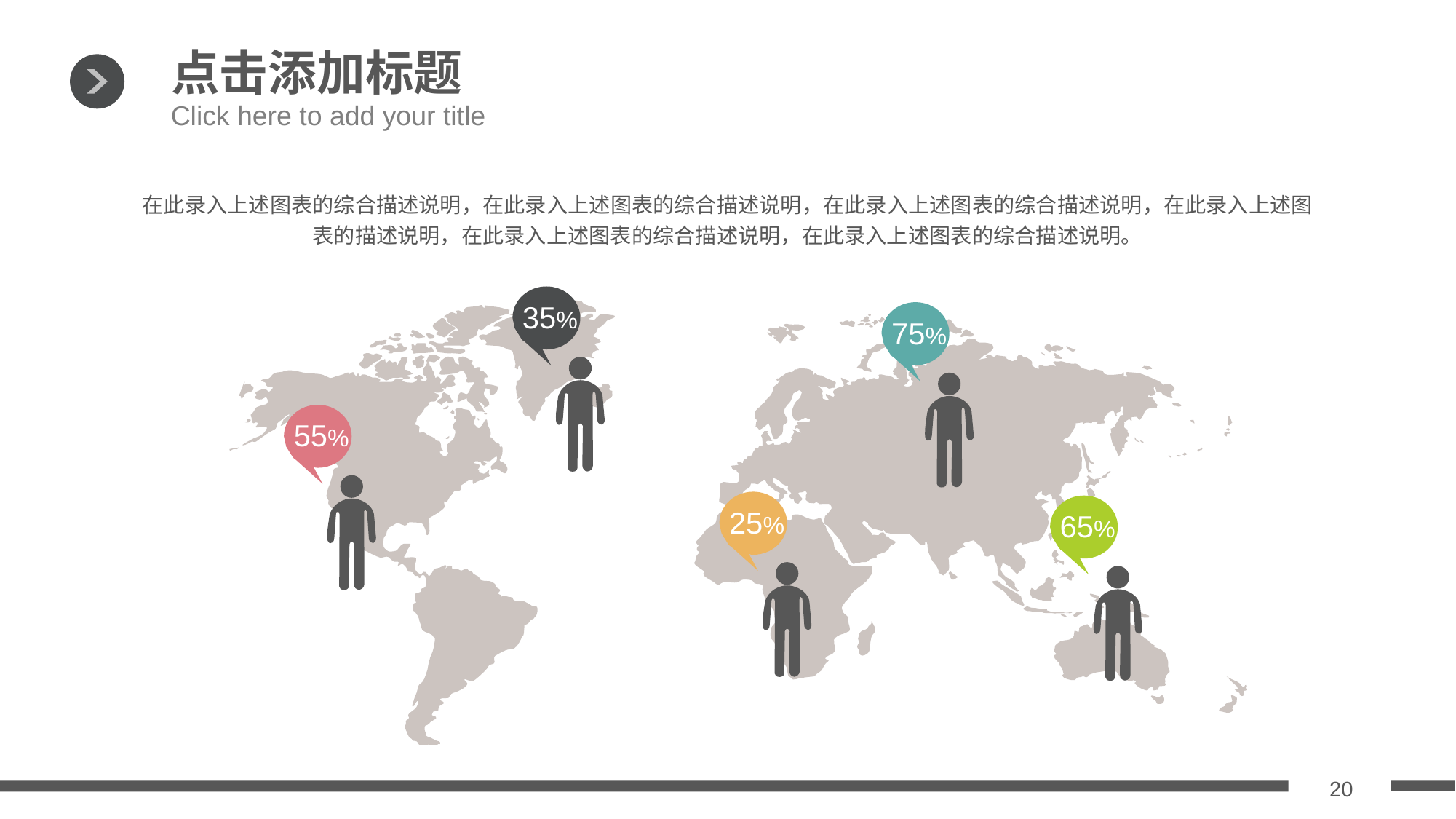

点击添加标题
Click here to add your title
在此录入上述图表的综合描述说明，在此录入上述图表的综合描述说明，在此录入上述图表的综合描述说明，在此录入上述图表的描述说明，在此录入上述图表的综合描述说明，在此录入上述图表的综合描述说明。

35%

75%

55%

25%

65%